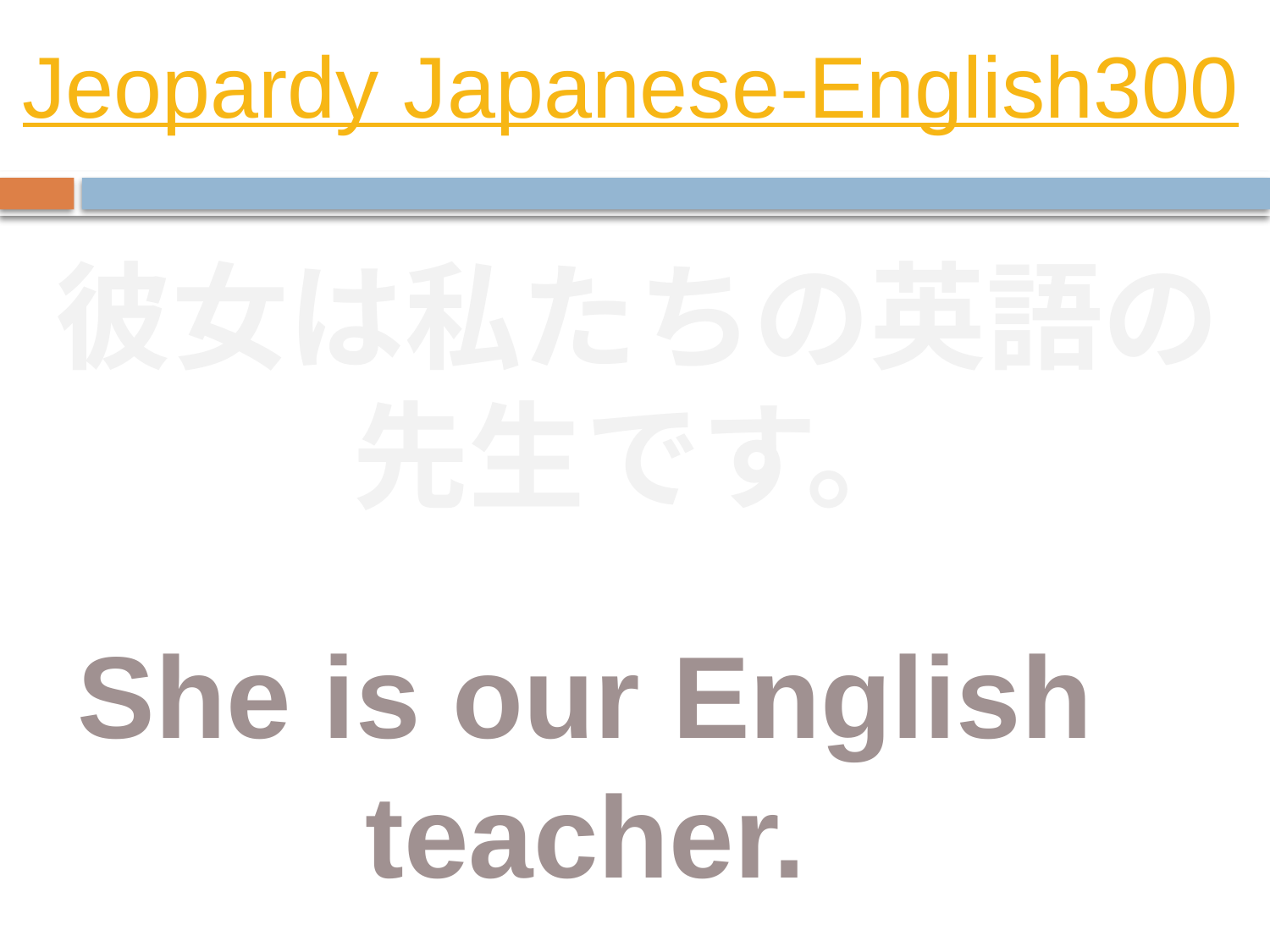

# Jeopardy Japanese-English300
彼女は私たちの英語の先生です。
She is our English teacher.